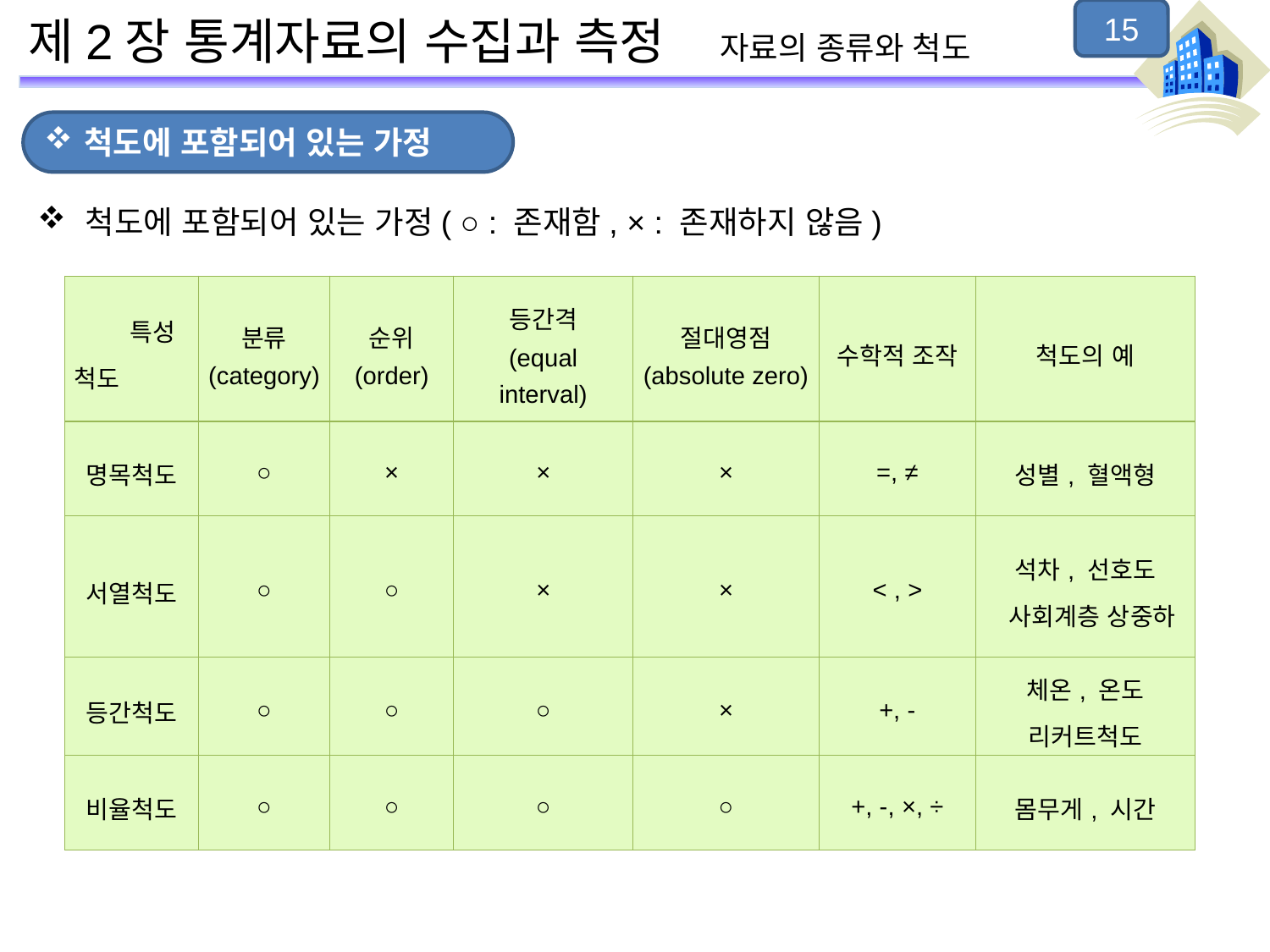

15
# 제2장 통계자료의 수집과 측정    자료의 종류와 척도
척도에 포함되어 있는 가정
척도에 포함되어 있는 가정( ○ : 존재함, × : 존재하지 않음)
| 특성 척도 | 분류 (category) | 순위 (order) | 등간격 (equal interval) | 절대영점 (absolute zero) | 수학적 조작 | 척도의 예 |
| --- | --- | --- | --- | --- | --- | --- |
| 명목척도 | ○ | × | × | × | =, ≠ | 성별, 혈액형 |
| 서열척도 | ○ | ○ | × | × | < , > | 석차, 선호도 사회계층 상중하 |
| 등간척도 | ○ | ○ | ○ | × | +, - | 체온, 온도 리커트척도 |
| 비율척도 | ○ | ○ | ○ | ○ | +, -, ×, ÷ | 몸무게, 시간 |